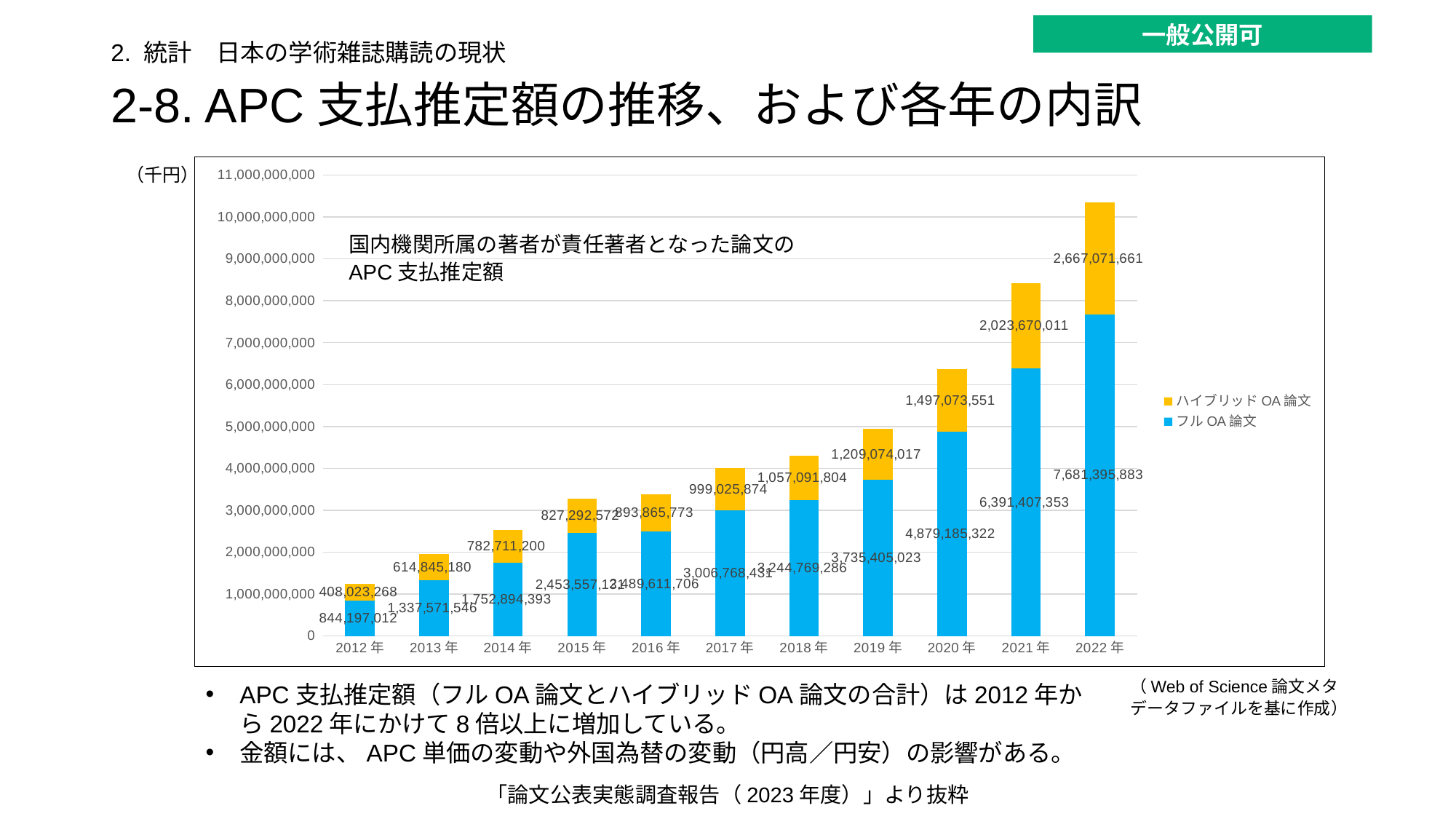

一般公開可
2. 統計　日本の学術雑誌購読の現状
# 2-8. APC支払推定額の推移、および各年の内訳
（千円）

### Chart

| Category | フルOA論文 | ハイブリッドOA論文 |
|---|---|---|
| 2012年 | 844197012.0 | 408023268.0 |
| 2013年 | 1337571546.0 | 614845180.0 |
| 2014年 | 1752894393.0 | 782711200.0 |
| 2015年 | 2453557131.0 | 827292572.0 |
| 2016年 | 2489611706.0 | 893865773.0 |
| 2017年 | 3006768431.0 | 999025874.0 |
| 2018年 | 3244769286.0 | 1057091804.0 |
| 2019年 | 3735405023.0 | 1209074017.0 |
| 2020年 | 4879185322.0 | 1497073551.0 |
| 2021年 | 6391407353.0 | 2023670011.0 |
| 2022年 | 7681395883.0 | 2667071661.0 |
国内機関所属の著者が責任著者となった論文の
APC支払推定額

（Web of Science論文メタデータファイルを基に作成）
APC支払推定額（フルOA論文とハイブリッドOA論文の合計）は2012年から2022年にかけて8倍以上に増加している。
金額には、APC単価の変動や外国為替の変動（円高／円安）の影響がある。
「論文公表実態調査報告（2023年度）」より抜粋